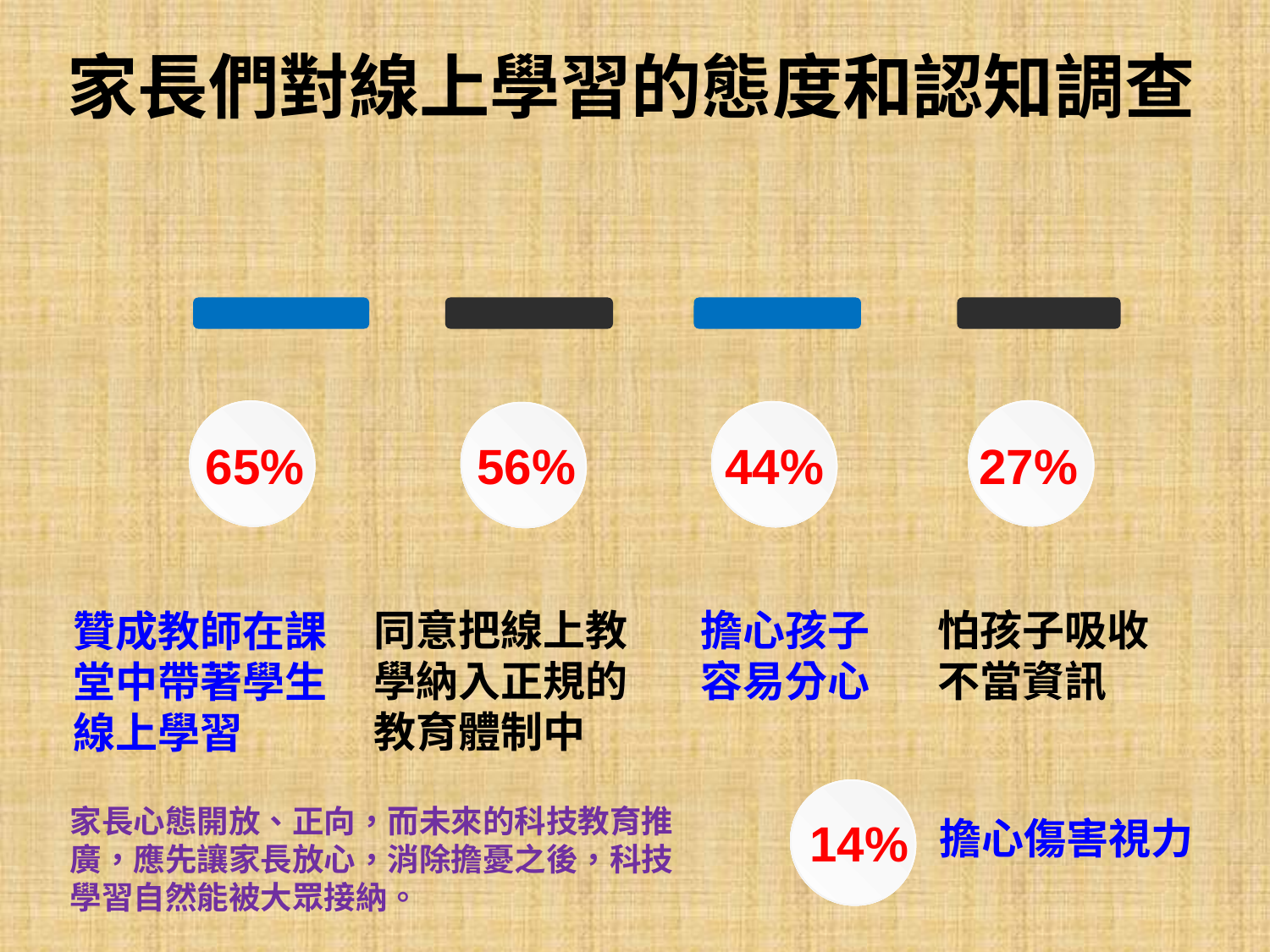

家長們對線上學習的態度和認知調查

65%
56%
44%
27%
怕孩子吸收不當資訊
同意把線上教學納入正規的教育體制中
擔心孩子容易分心
贊成教師在課堂中帶著學生線上學習

家長心態開放、正向，而未來的科技教育推廣，應先讓家長放心，消除擔憂之後，科技學習自然能被大眾接納。
擔心傷害視力
14%